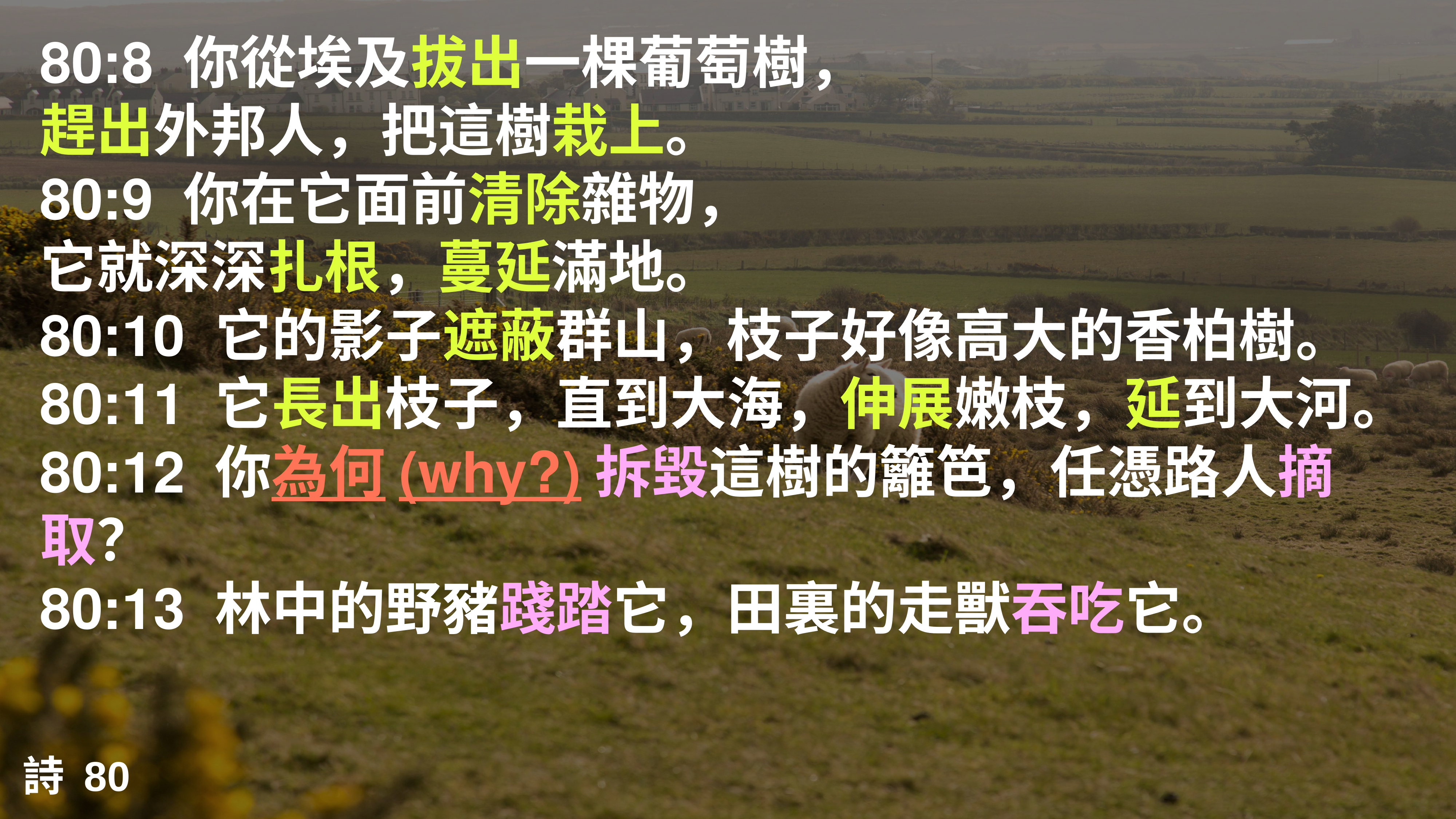

80:8 你從埃及拔出一棵葡萄樹，
趕出外邦人，把這樹栽上。
80:9 你在它面前清除雜物，
它就深深扎根，蔓延滿地。
80:10 它的影子遮蔽群山，枝子好像高大的香柏樹。
80:11 它長出枝子，直到大海，伸展嫩枝，延到大河。
80:12 你為何(why?)拆毀這樹的籬笆，任憑路人摘取？
80:13 林中的野豬踐踏它，田裏的走獸吞吃它。
詩 80